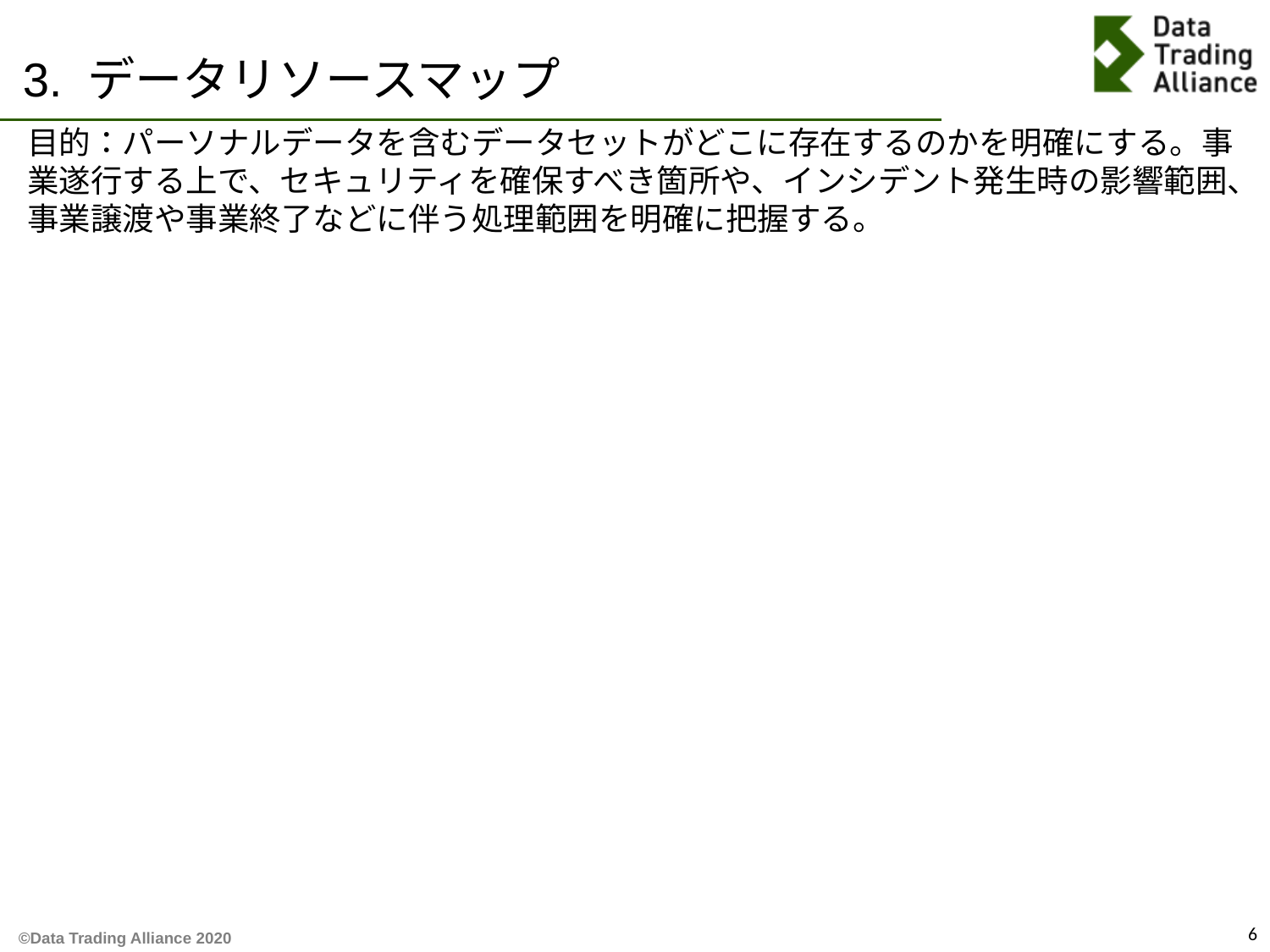

# 3. データリソースマップ
目的：パーソナルデータを含むデータセットがどこに存在するのかを明確にする。事業遂行する上で、セキュリティを確保すべき箇所や、インシデント発生時の影響範囲、事業譲渡や事業終了などに伴う処理範囲を明確に把握する。
6